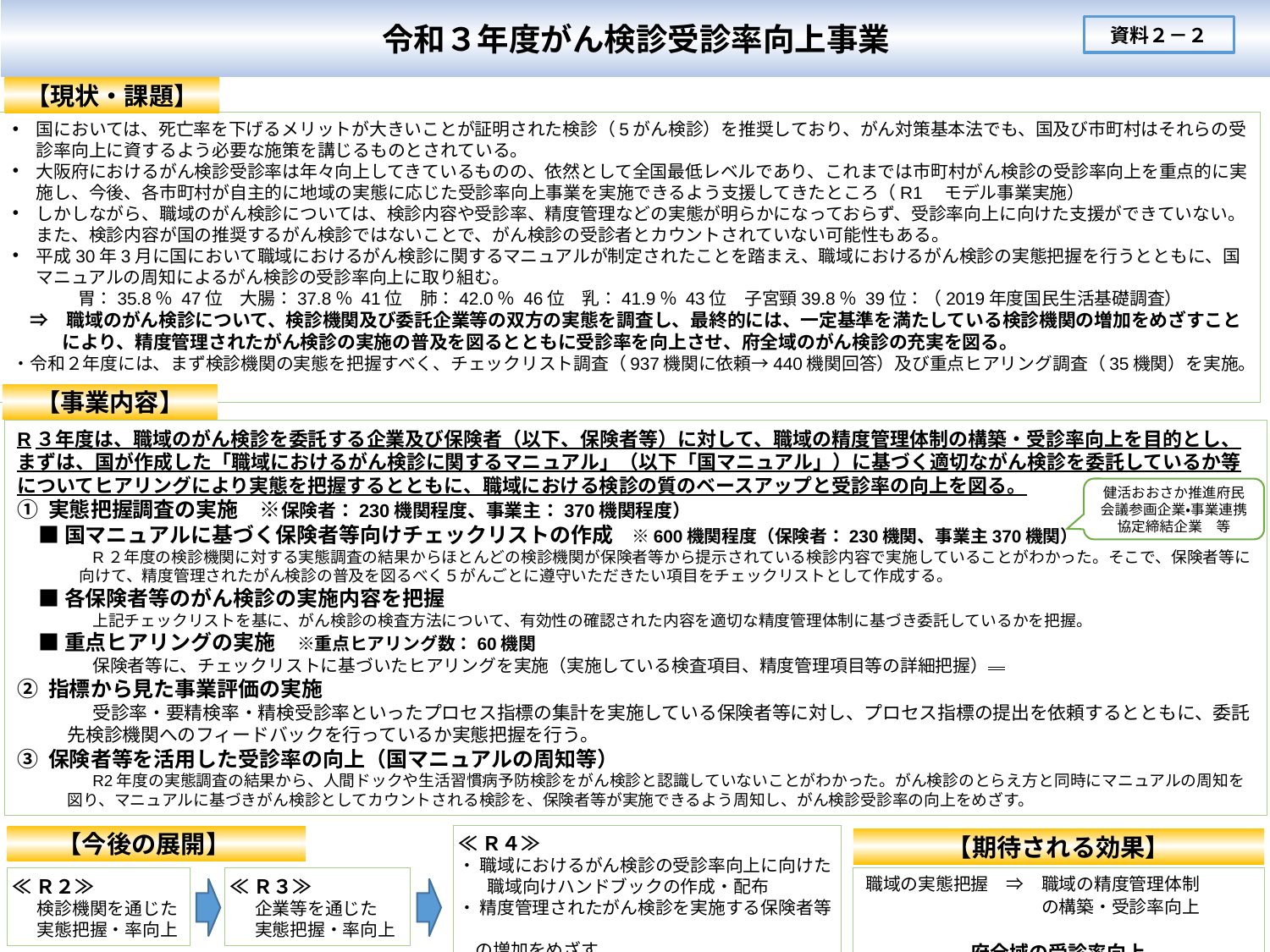

令和３年度がん検診受診率向上事業
資料２－２
【現状・課題】
国においては、死亡率を下げるメリットが大きいことが証明された検診（5がん検診）を推奨しており、がん対策基本法でも、国及び市町村はそれらの受診率向上に資するよう必要な施策を講じるものとされている。
大阪府におけるがん検診受診率は年々向上してきているものの、依然として全国最低レベルであり、これまでは市町村がん検診の受診率向上を重点的に実施し、今後、各市町村が自主的に地域の実態に応じた受診率向上事業を実施できるよう支援してきたところ（R1　モデル事業実施）
しかしながら、職域のがん検診については、検診内容や受診率、精度管理などの実態が明らかになっておらず、受診率向上に向けた支援ができていない。また、検診内容が国の推奨するがん検診ではないことで、がん検診の受診者とカウントされていない可能性もある。
平成30年3月に国において職域におけるがん検診に関するマニュアルが制定されたことを踏まえ、職域におけるがん検診の実態把握を行うとともに、国マニュアルの周知によるがん検診の受診率向上に取り組む。
胃：35.8％ 47位　大腸：37.8％ 41位　肺：42.0％ 46位　乳：41.9％ 43位　子宮頸39.8％ 39位：（2019年度国民生活基礎調査）
　⇒　職域のがん検診について、検診機関及び委託企業等の双方の実態を調査し、最終的には、一定基準を満たしている検診機関の増加をめざすことにより、精度管理されたがん検診の実施の普及を図るとともに受診率を向上させ、府全域のがん検診の充実を図る。
・令和２年度には、まず検診機関の実態を把握すべく、チェックリスト調査（937機関に依頼→440機関回答）及び重点ヒアリング調査（35機関）を実施。
【事業内容】
R３年度は、職域のがん検診を委託する企業及び保険者（以下、保険者等）に対して、職域の精度管理体制の構築・受診率向上を目的とし、まずは、国が作成した「職域におけるがん検診に関するマニュアル」（以下「国マニュアル」）に基づく適切ながん検診を委託しているか等についてヒアリングにより実態を把握するとともに、職域における検診の質のベースアップと受診率の向上を図る。
① 実態把握調査の実施　※保険者：230機関程度、事業主：370機関程度）
　■ 国マニュアルに基づく保険者等向けチェックリストの作成　※600機関程度（保険者：230機関、事業主370機関）
R２年度の検診機関に対する実態調査の結果からほとんどの検診機関が保険者等から提示されている検診内容で実施していることがわかった。そこで、保険者等に向けて、精度管理されたがん検診の普及を図るべく５がんごとに遵守いただきたい項目をチェックリストとして作成する。
　■ 各保険者等のがん検診の実施内容を把握
上記チェックリストを基に、がん検診の検査方法について、有効性の確認された内容を適切な精度管理体制に基づき委託しているかを把握。
　■ 重点ヒアリングの実施　※重点ヒアリング数：60機関
保険者等に、チェックリストに基づいたヒアリングを実施（実施している検査項目、精度管理項目等の詳細把握）
② 指標から見た事業評価の実施
受診率・要精検率・精検受診率といったプロセス指標の集計を実施している保険者等に対し、プロセス指標の提出を依頼するとともに、委託先検診機関へのフィードバックを行っているか実態把握を行う。
③ 保険者等を活用した受診率の向上（国マニュアルの周知等）
R2年度の実態調査の結果から、人間ドックや生活習慣病予防検診をがん検診と認識していないことがわかった。がん検診のとらえ方と同時にマニュアルの周知を図り、マニュアルに基づきがん検診としてカウントされる検診を、保険者等が実施できるよう周知し、がん検診受診率の向上をめざす。
健活おおさか推進府民会議参画企業・事業連携協定締結企業　等
≪Ｒ４≫
・ 職域におけるがん検診の受診率向上に向けた   職域向けハンドブックの作成・配布
・ 精度管理されたがん検診を実施する保険者等
　の増加をめざす
【今後の展開】
【期待される効果】
≪Ｒ２≫
検診機関を通じた
実態把握・率向上
≪Ｒ３≫
企業等を通じた
実態把握・率向上
職域の実態把握　⇒　職域の精度管理体制
　　　　　　　　　　の構築・受診率向上
府全域の受診率向上